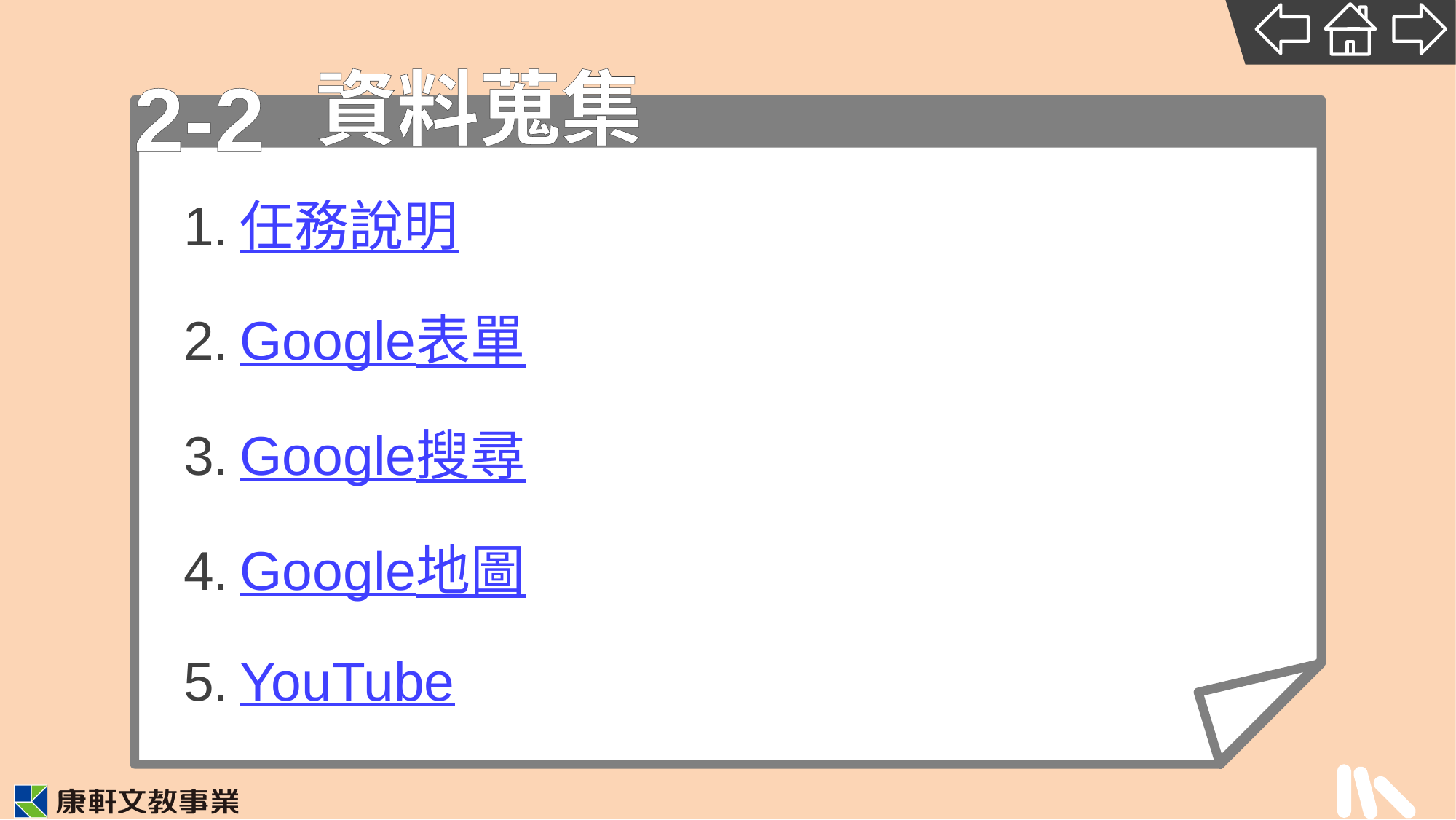

2-2
# 資料蒐集
任務說明
Google表單
Google搜尋
Google地圖
YouTube